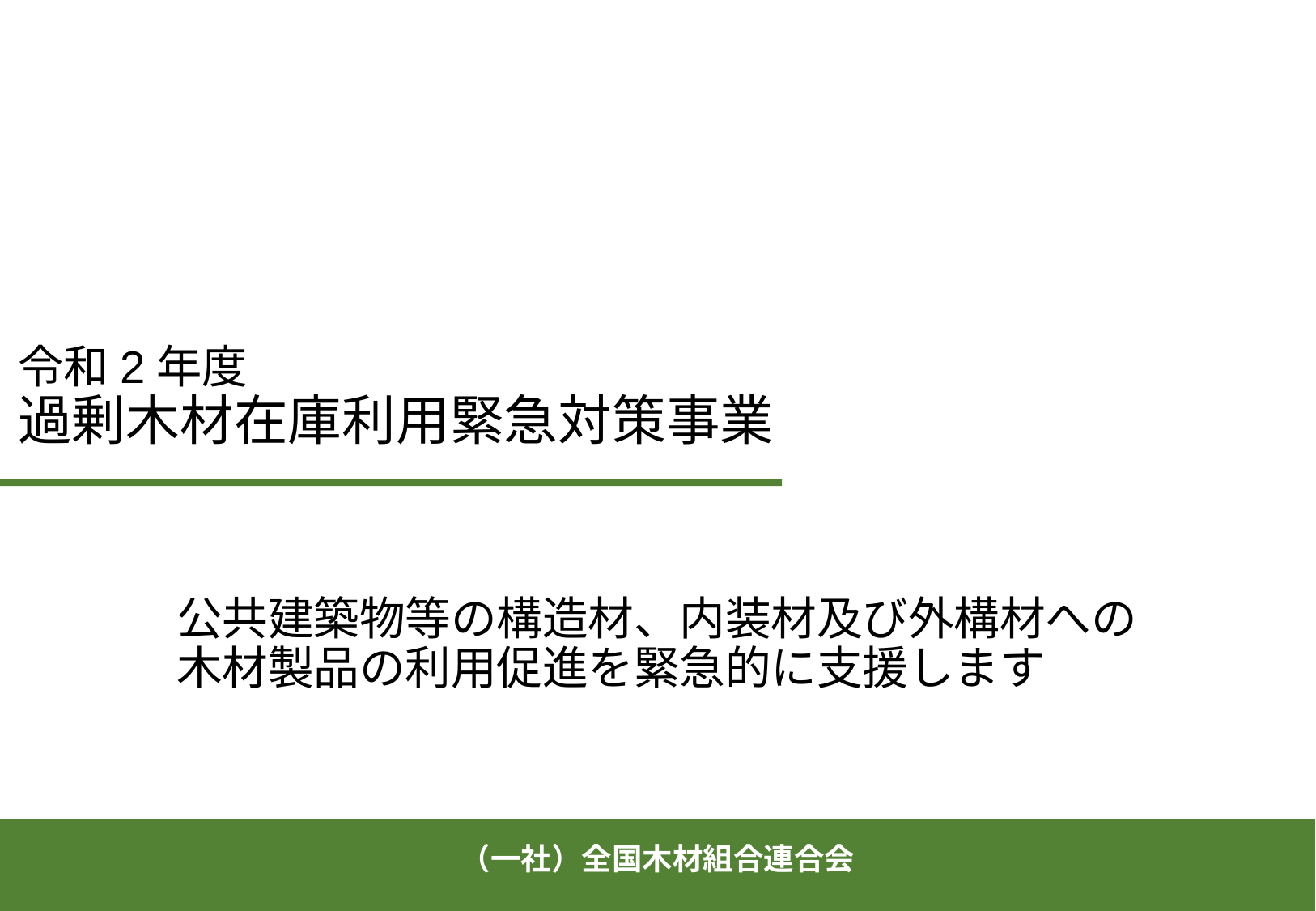

令和2年度
過剰木材在庫利用緊急対策事業
公共建築物等の構造材、内装材及び外構材への木材製品の利用促進を緊急的に支援します
（一社）全国木材組合連合会